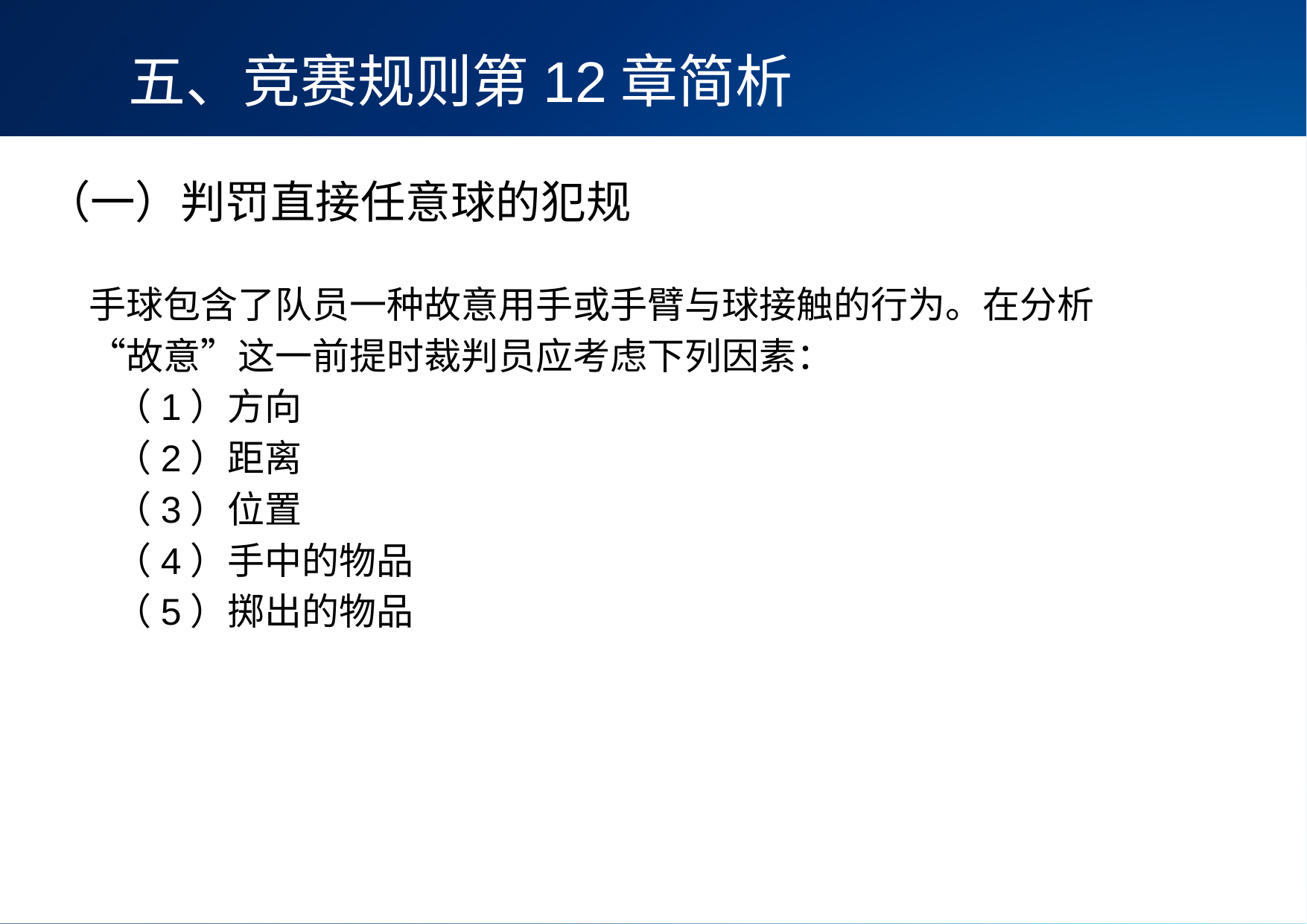

五、竞赛规则第12章简析

（一）判罚直接任意球的犯规
手球包含了队员一种故意用手或手臂与球接触的行为。在分析“故意”这一前提时裁判员应考虑下列因素：
  （1）方向
  （2）距离
  （3）位置
  （4）手中的物品
  （5）掷出的物品